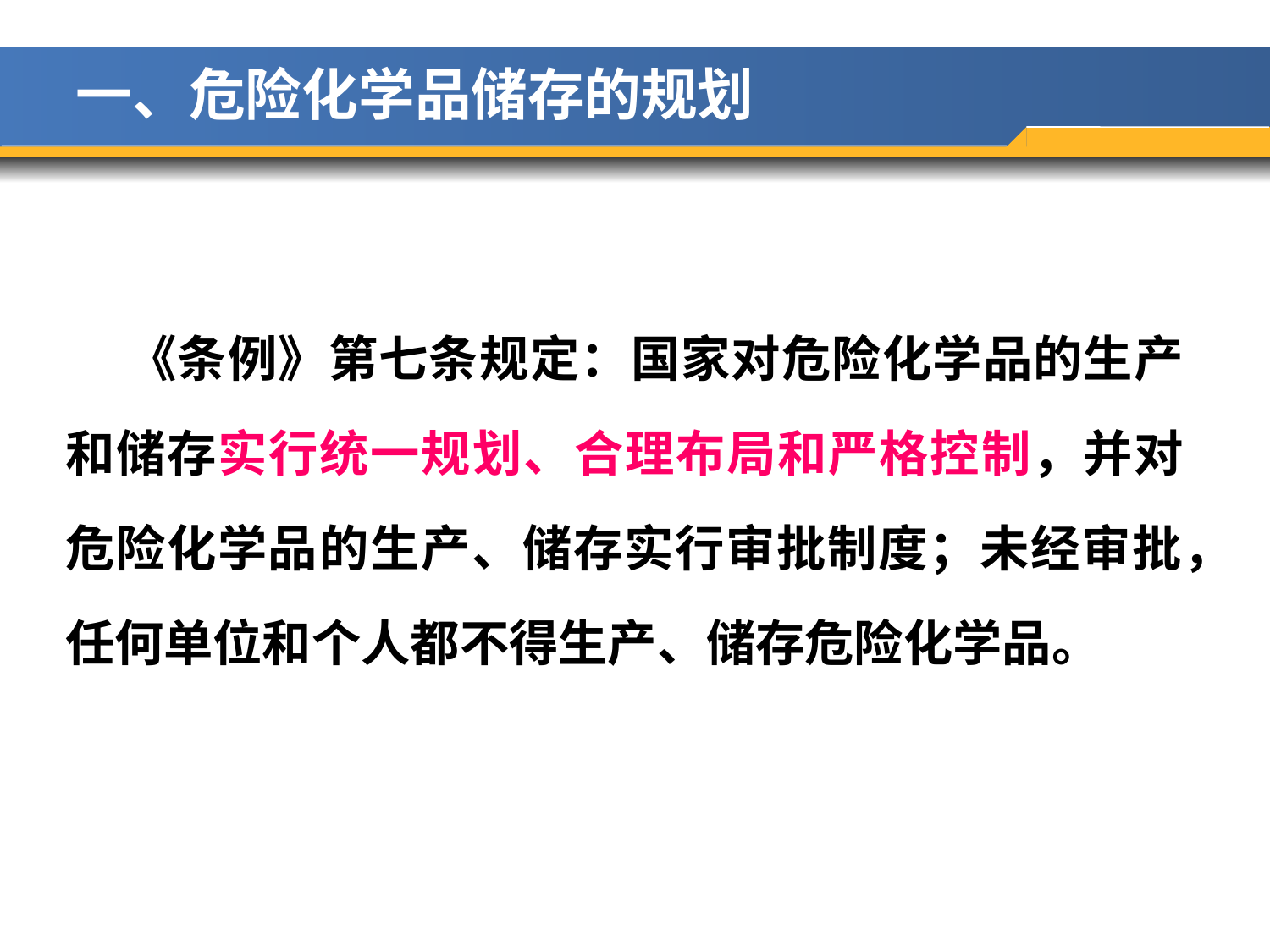

一、危险化学品储存的规划

    《条例》第七条规定：国家对危险化学品的生产和储存实行统一规划、合理布局和严格控制，并对危险化学品的生产、储存实行审批制度；未经审批，任何单位和个人都不得生产、储存危险化学品。